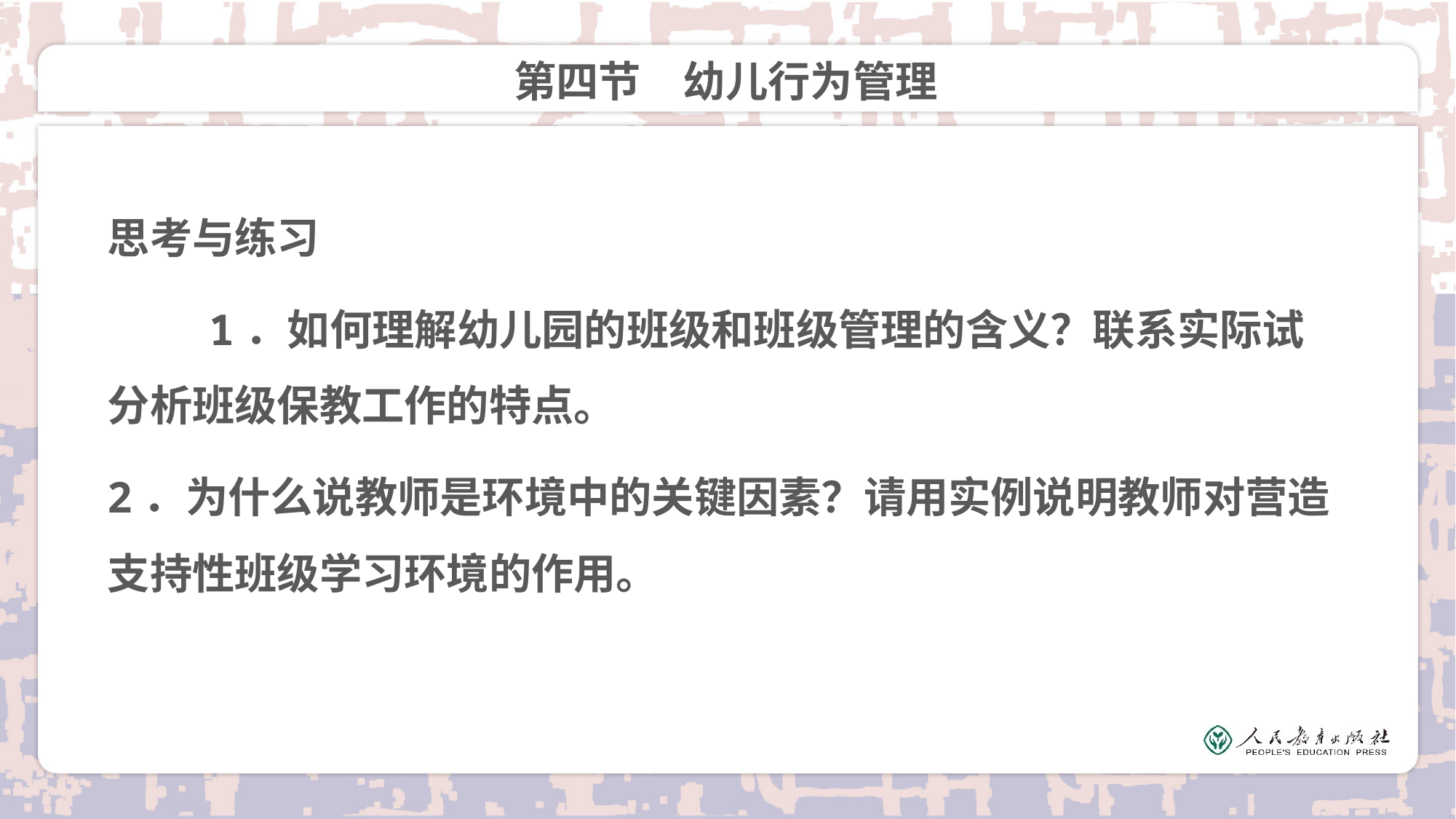

# 第四节　幼儿行为管理
思考与练习
    1．如何理解幼儿园的班级和班级管理的含义？联系实际试分析班级保教工作的特点。
2．为什么说教师是环境中的关键因素？请用实例说明教师对营造支持性班级学习环境的作用。